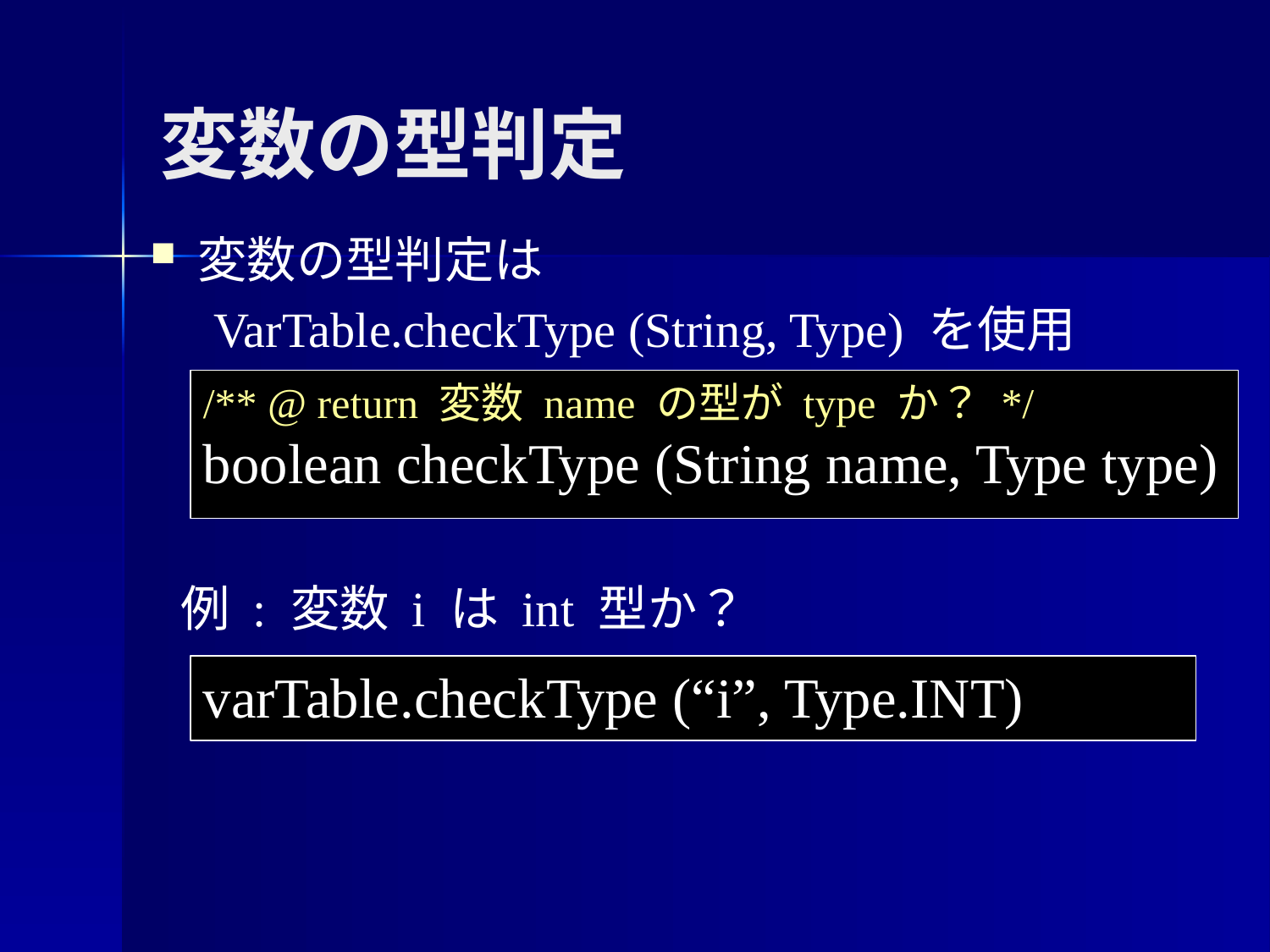

変数の型判定
変数の型判定は
VarTable.checkType (String, Type) を使用
/** @ return 変数 name の型が type か？ */
boolean checkType (String name, Type type)
例 : 変数 i は int 型か？
varTable.checkType (“i”, Type.INT)